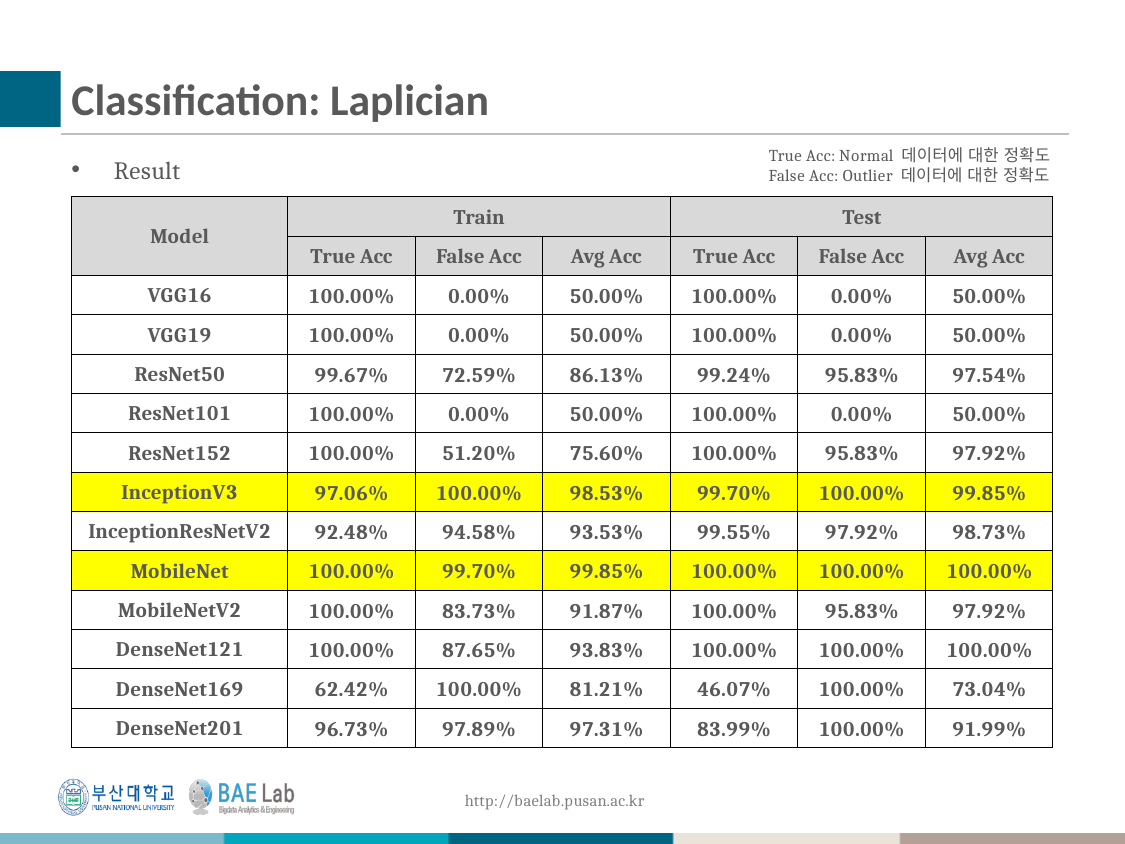

# Classification: Laplician
True Acc: Normal 데이터에 대한 정확도
False Acc: Outlier 데이터에 대한 정확도
Result
| Model | Train |  |  | Test |  |  |
| --- | --- | --- | --- | --- | --- | --- |
|  | True Acc | False Acc | Avg Acc | True Acc | False Acc | Avg Acc |
| VGG16 | 100.00% | 0.00% | 50.00% | 100.00% | 0.00% | 50.00% |
| VGG19 | 100.00% | 0.00% | 50.00% | 100.00% | 0.00% | 50.00% |
| ResNet50 | 99.67% | 72.59% | 86.13% | 99.24% | 95.83% | 97.54% |
| ResNet101 | 100.00% | 0.00% | 50.00% | 100.00% | 0.00% | 50.00% |
| ResNet152 | 100.00% | 51.20% | 75.60% | 100.00% | 95.83% | 97.92% |
| InceptionV3 | 97.06% | 100.00% | 98.53% | 99.70% | 100.00% | 99.85% |
| InceptionResNetV2 | 92.48% | 94.58% | 93.53% | 99.55% | 97.92% | 98.73% |
| MobileNet | 100.00% | 99.70% | 99.85% | 100.00% | 100.00% | 100.00% |
| MobileNetV2 | 100.00% | 83.73% | 91.87% | 100.00% | 95.83% | 97.92% |
| DenseNet121 | 100.00% | 87.65% | 93.83% | 100.00% | 100.00% | 100.00% |
| DenseNet169 | 62.42% | 100.00% | 81.21% | 46.07% | 100.00% | 73.04% |
| DenseNet201 | 96.73% | 97.89% | 97.31% | 83.99% | 100.00% | 91.99% |